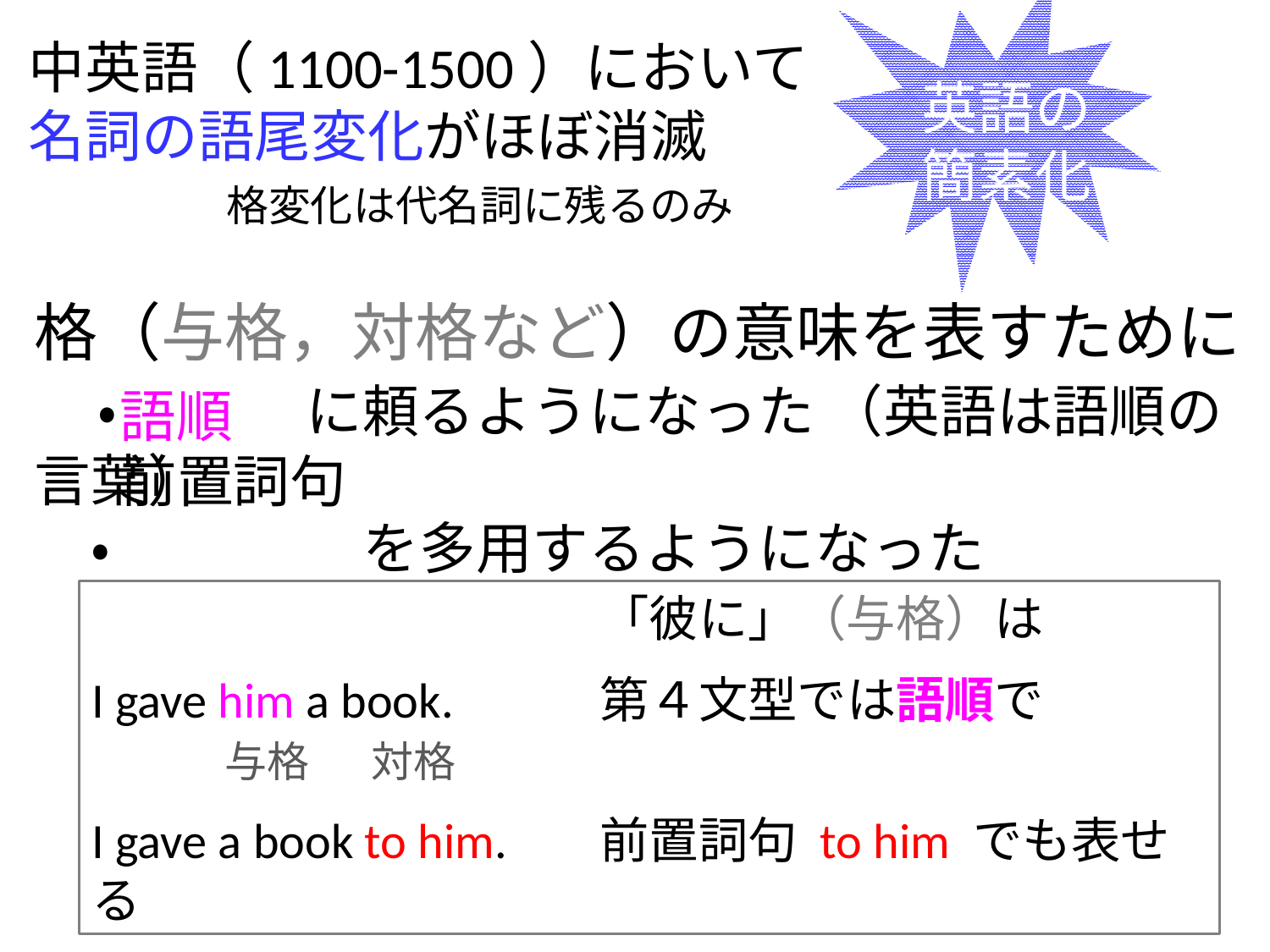

英語の
簡素化
中英語（1100-1500）において
名詞の語尾変化がほぼ消滅
格変化は代名詞に残るのみ
格（与格，対格など）の意味を表すために
　・ 　　     に頼るようになった （英語は語順の言葉）
　・                    を多用するようになった
語順
前置詞句
				「彼に」（与格）は

I gave him a book.		第４文型では語順で
           与格　  対格

I gave a book to him.	前置詞句 to him でも表せる